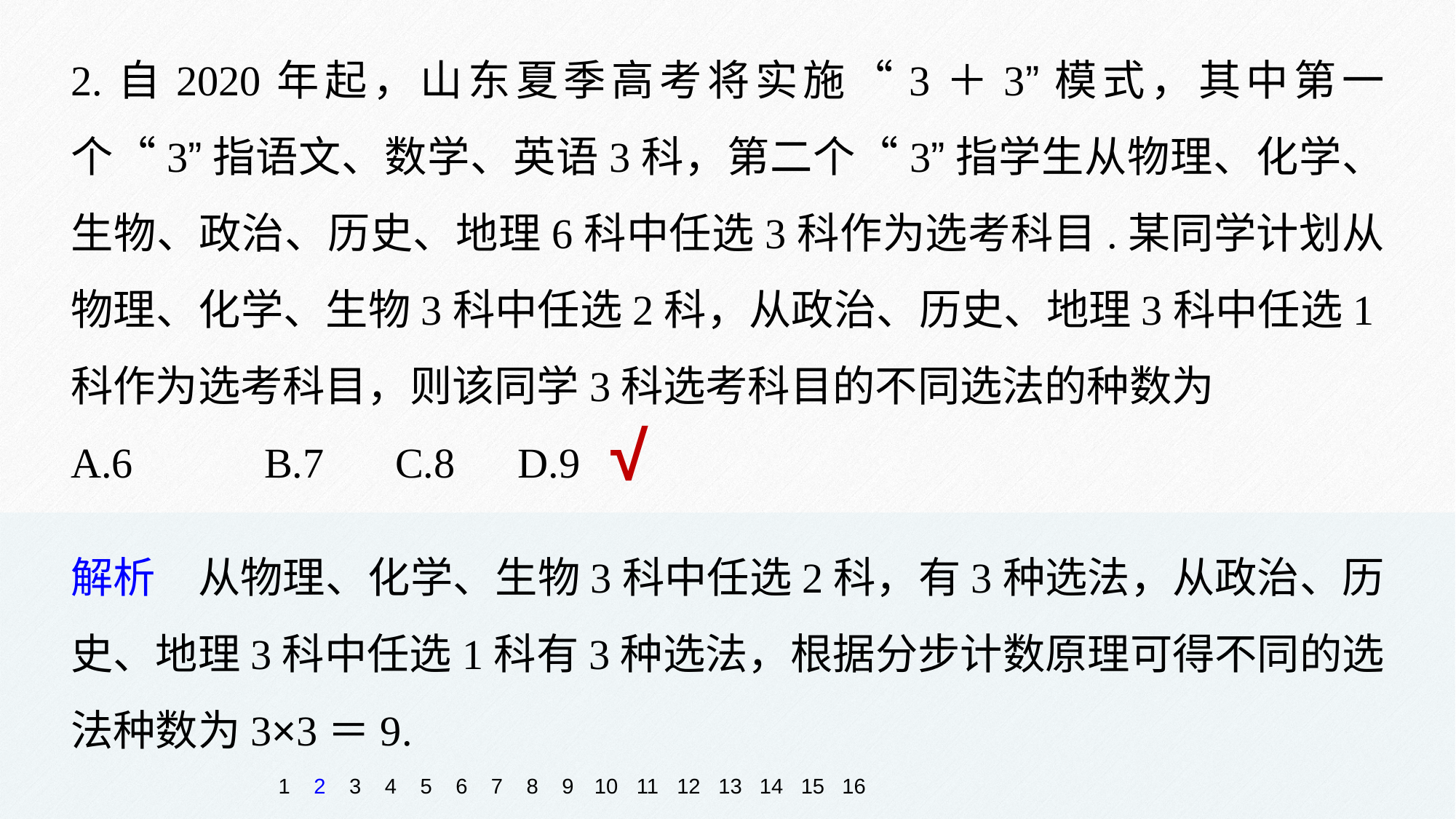

2.自2020年起，山东夏季高考将实施“3＋3”模式，其中第一个“3”指语文、数学、英语3科，第二个“3”指学生从物理、化学、生物、政治、历史、地理6科中任选3科作为选考科目.某同学计划从物理、化学、生物3科中任选2科，从政治、历史、地理3科中任选1科作为选考科目，则该同学3科选考科目的不同选法的种数为
A.6  	        B.7      C.8  	 D.9
√
解析　从物理、化学、生物3科中任选2科，有3种选法，从政治、历史、地理3科中任选1科有3种选法，根据分步计数原理可得不同的选法种数为3×3＝9.
1
2
3
4
5
6
7
8
9
10
11
12
13
14
15
16